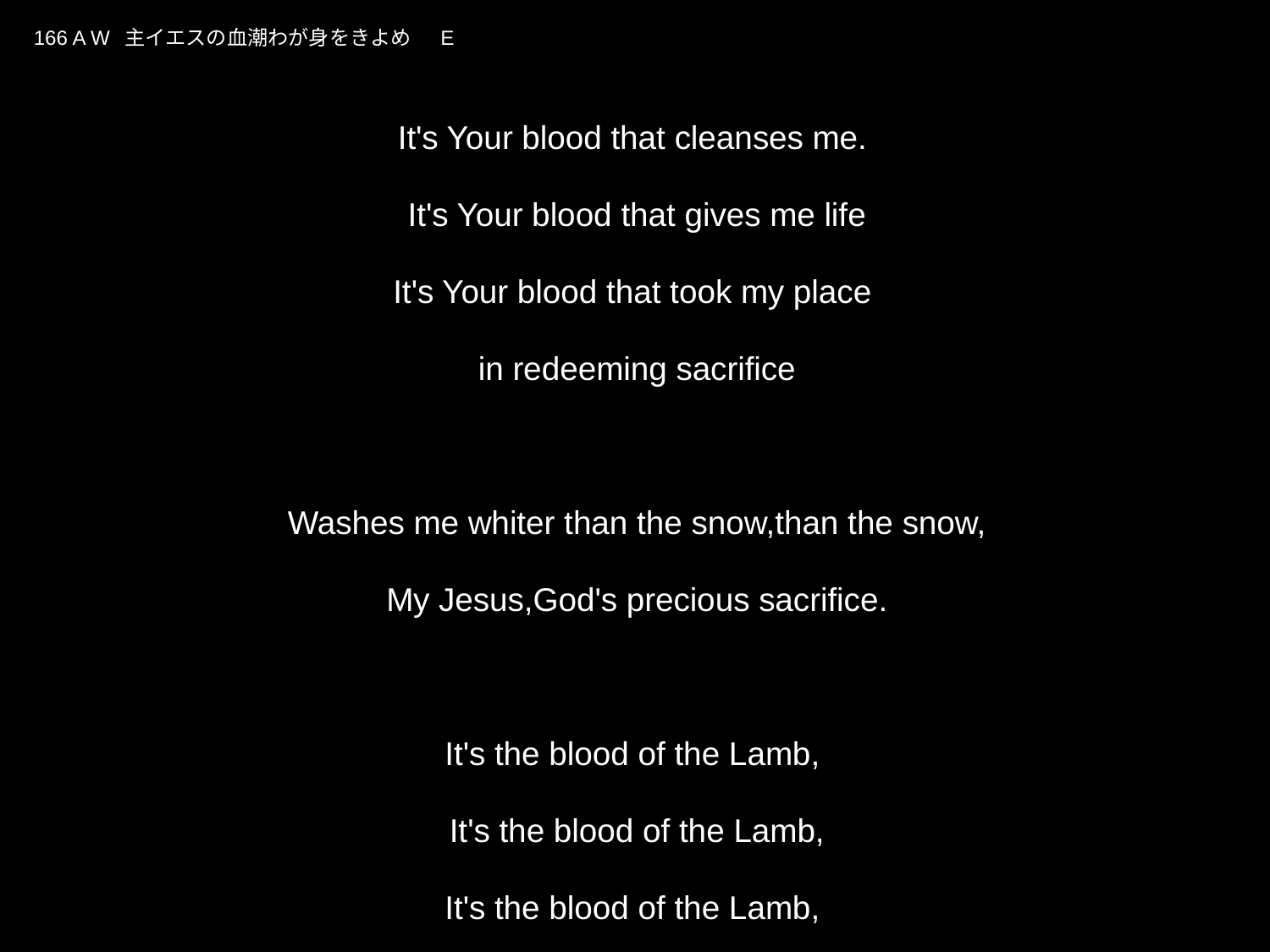

しゅいえすのちしおわがみをきよめ
★P
166 A W 主イエスの血潮わが身をきよめ　E
★５
It's Your blood that cleanses me.
It's Your blood that gives me life
It's Your blood that took my place
in redeeming sacrifice

Washes me whiter than the snow,than the snow,
My Jesus,God's precious sacrifice.

It's the blood of the Lamb,
It's the blood of the Lamb,
It's the blood of the Lamb,
that can cleanse the deepest stain